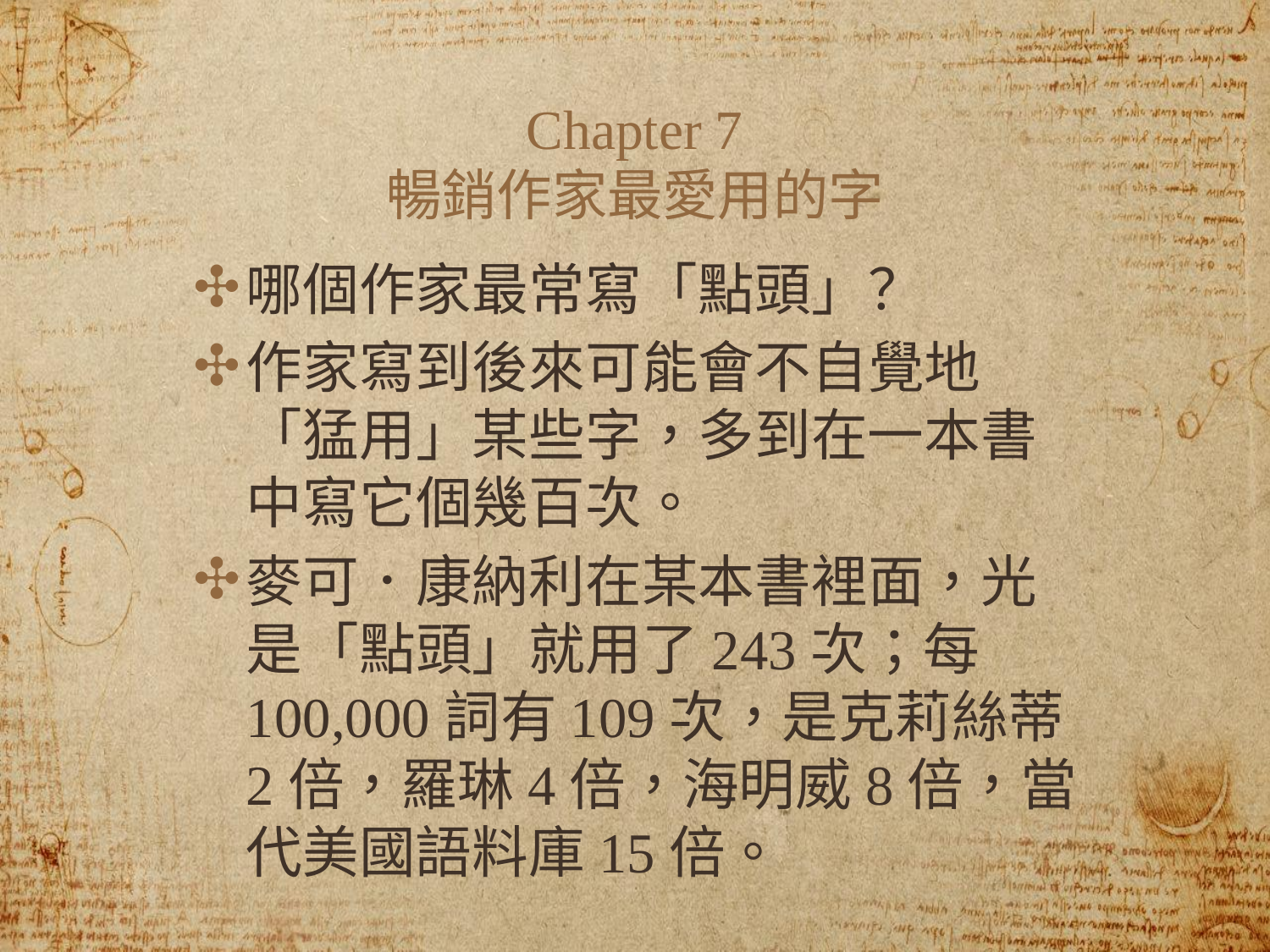

# Chapter 7
暢銷作家最愛用的字
哪個作家最常寫「點頭」？
作家寫到後來可能會不自覺地「猛用」某些字，多到在一本書中寫它個幾百次。
麥可．康納利在某本書裡面，光是「點頭」就用了243次；每100,000詞有109次，是克莉絲蒂2倍，羅琳4倍，海明威8倍，當代美國語料庫15倍。